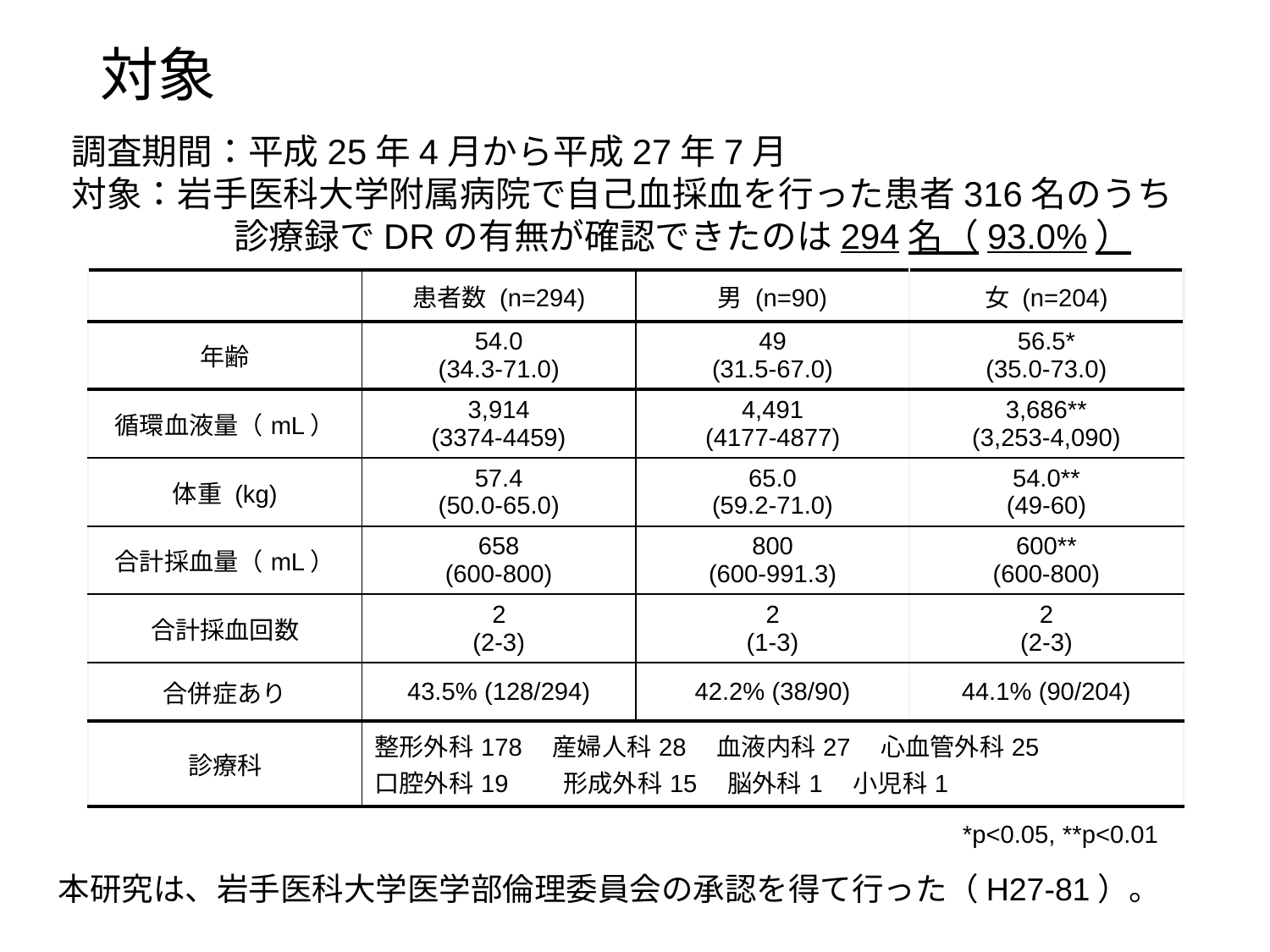

# 対象
調査期間：平成25年4月から平成27年7月
対象：岩手医科大学附属病院で自己血採血を行った患者316名のうち
	　診療録でDRの有無が確認できたのは294名（93.0%）
|  | 患者数 (n=294) | 男 (n=90) | 女 (n=204) |
| --- | --- | --- | --- |
| 年齢 | 54.0 (34.3-71.0) | 49 (31.5-67.0) | 56.5\* (35.0-73.0) |
| 循環血液量（mL） | 3,914 (3374-4459) | 4,491 (4177-4877) | 3,686\*\* (3,253-4,090) |
| 体重 (kg) | 57.4 (50.0-65.0) | 65.0 (59.2-71.0) | 54.0\*\* (49-60) |
| 合計採血量（mL） | 658 (600-800) | 800 (600-991.3) | 600\*\* (600-800) |
| 合計採血回数 | 2 (2-3) | 2 (1-3) | 2 (2-3) |
| 合併症あり | 43.5% (128/294) | 42.2% (38/90) | 44.1% (90/204) |
| 診療科 | 整形外科178　産婦人科28　血液内科27　心血管外科25 口腔外科19　　形成外科15　脳外科1　小児科1 |  |  |
*p<0.05, **p<0.01
本研究は、岩手医科大学医学部倫理委員会の承認を得て行った（H27-81）。